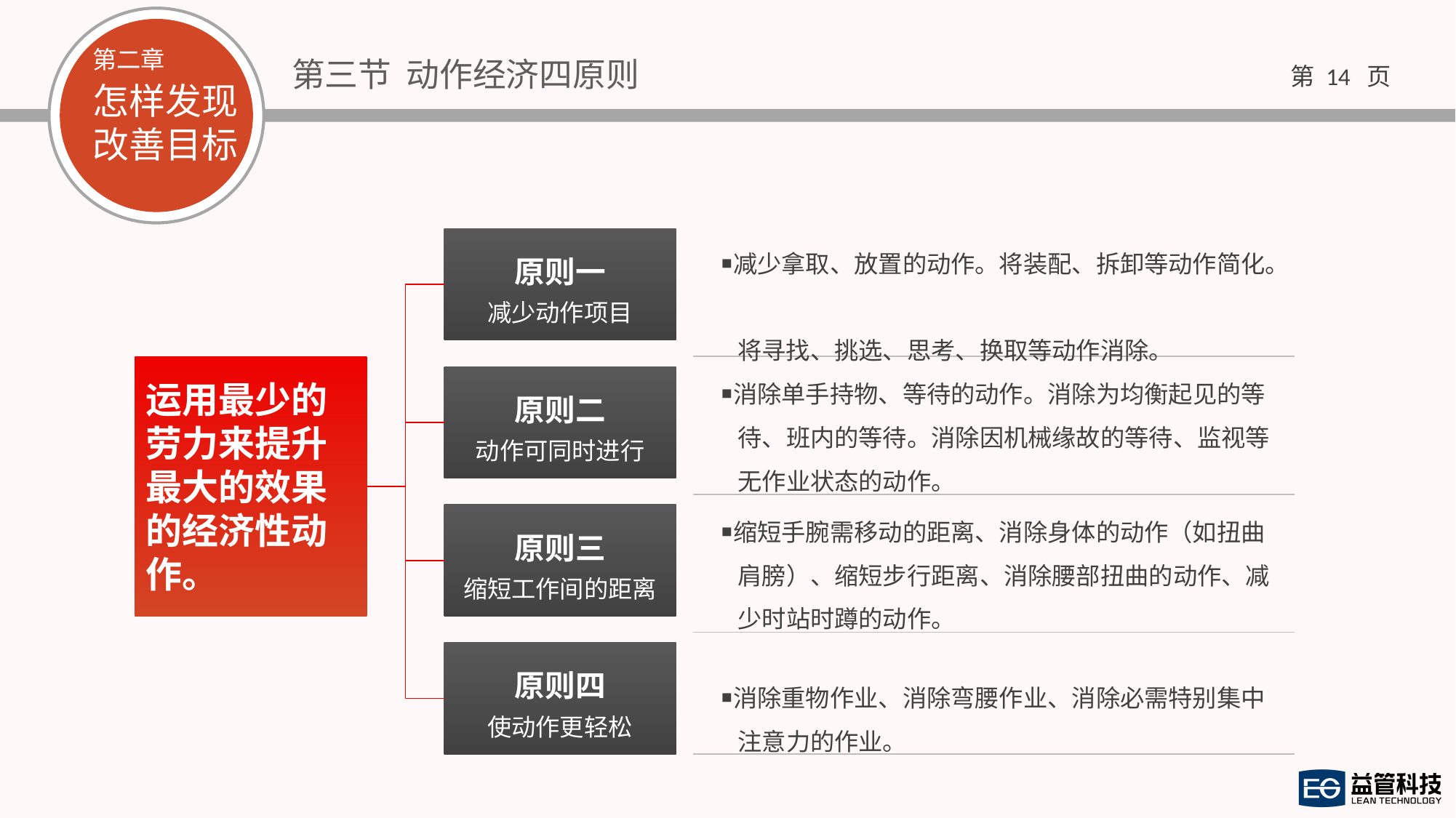

第三节  动作经济四原则
原则一
减少动作项目
￭减少拿取、放置的动作。将装配、拆卸等动作简化。
  将寻找、挑选、思考、换取等动作消除。
运用最少的劳力来提升最大的效果的经济性动作。
￭消除单手持物、等待的动作。消除为均衡起见的等
  待、班内的等待。消除因机械缘故的等待、监视等
  无作业状态的动作。
原则二
动作可同时进行
￭缩短手腕需移动的距离、消除身体的动作（如扭曲
  肩膀）、缩短步行距离、消除腰部扭曲的动作、减
  少时站时蹲的动作。
原则三
缩短工作间的距离
原则四
使动作更轻松
￭消除重物作业、消除弯腰作业、消除必需特别集中
  注意力的作业。